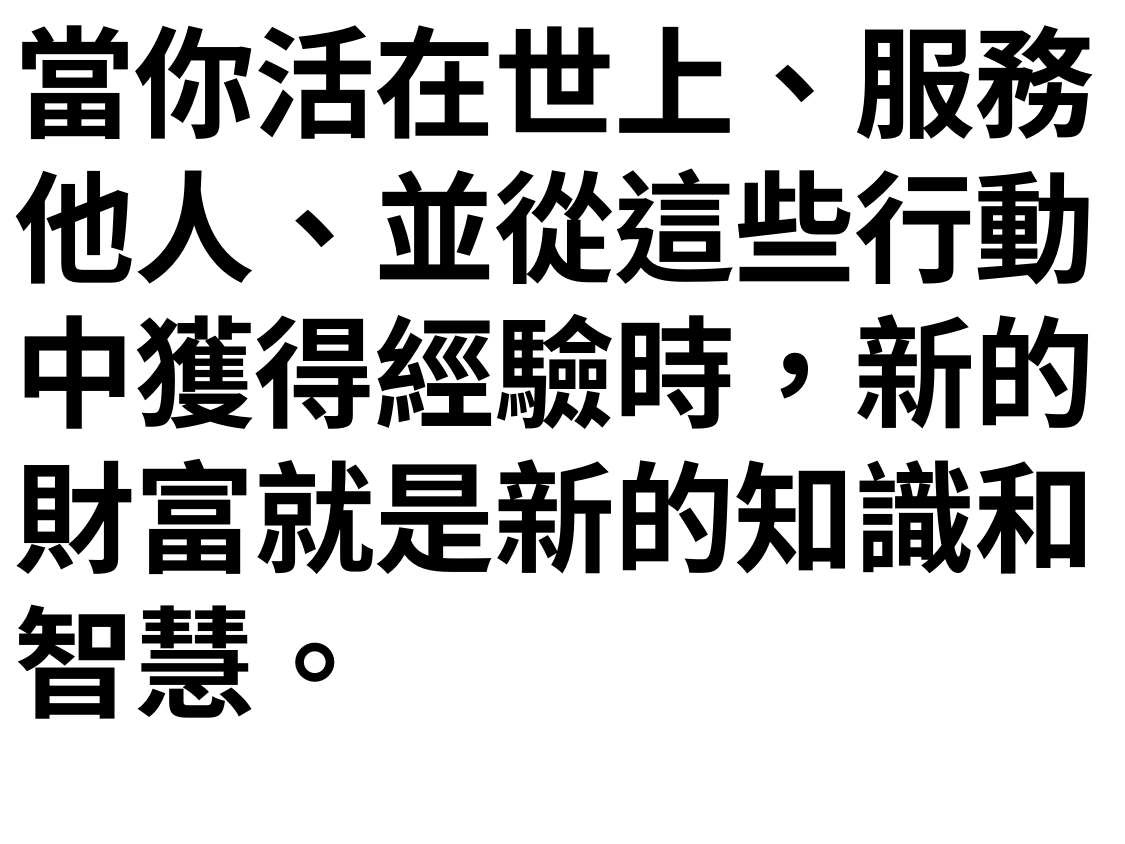

當你活在世上、服務他人、並從這些行動中獲得經驗時，新的財富就是新的知識和智慧。